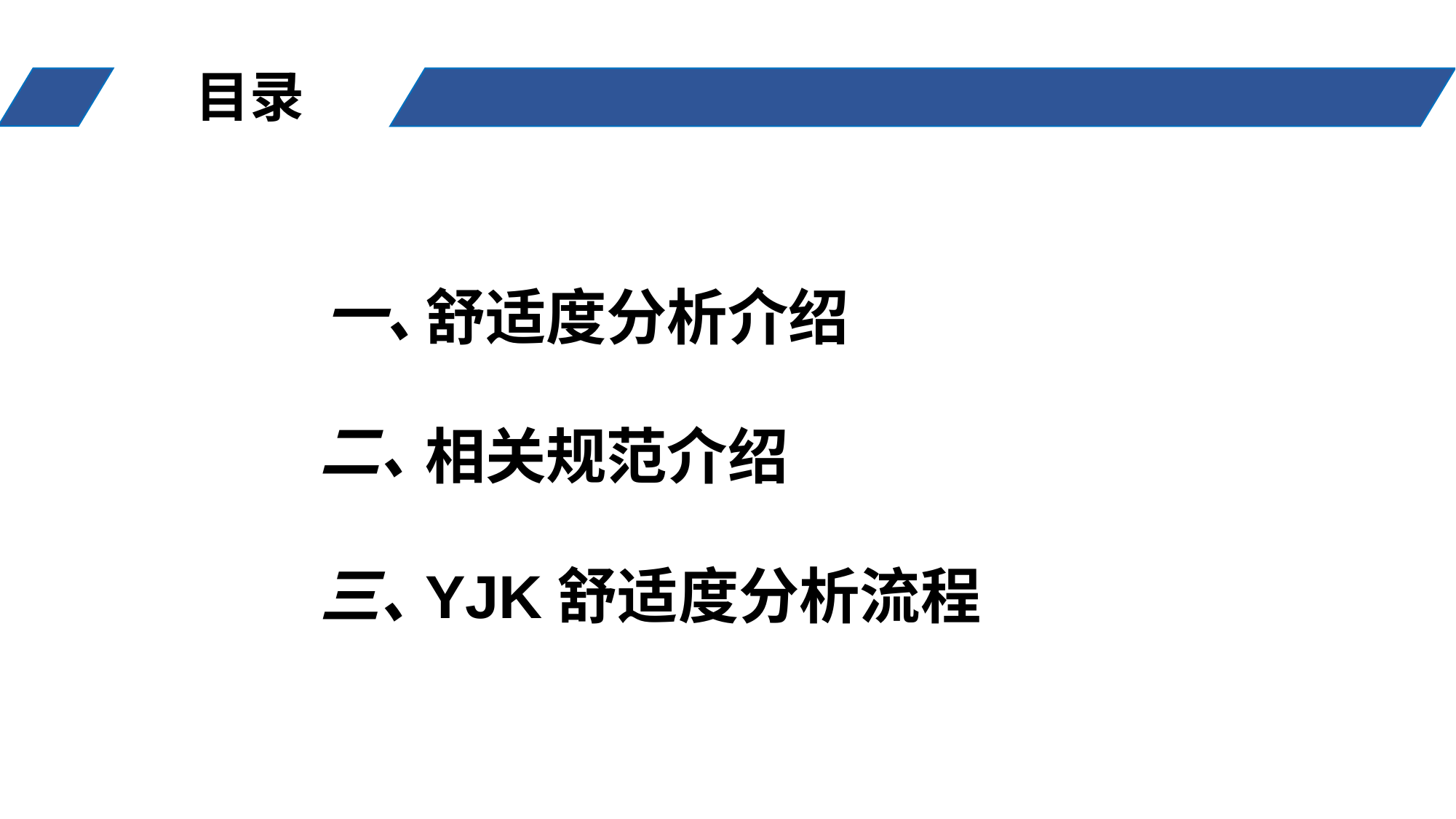

目录

一、
舒适度分析介绍
二、
相关规范介绍
三、
YJK舒适度分析流程